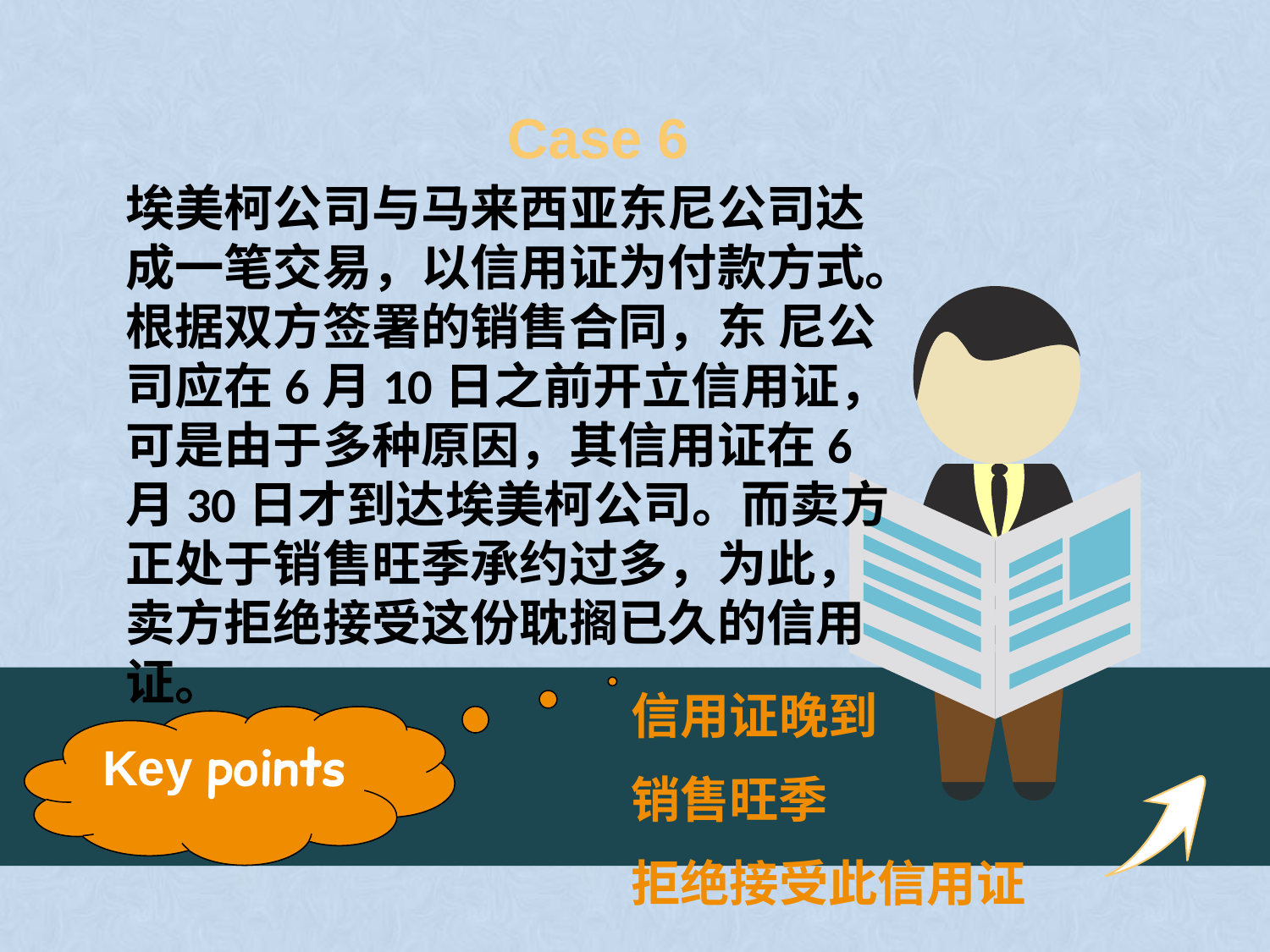

Case 6
埃美柯公司与马来西亚东尼公司达成一笔交易，以信用证为付款方式。根据双方签署的销售合同，东 尼公司应在6月10日之前开立信用证，可是由于多种原因，其信用证在6月30日才到达埃美柯公司。而卖方正处于销售旺季承约过多，为此，卖方拒绝接受这份耽搁已久的信用证。

信用证晚到
销售旺季
拒绝接受此信用证
Key points